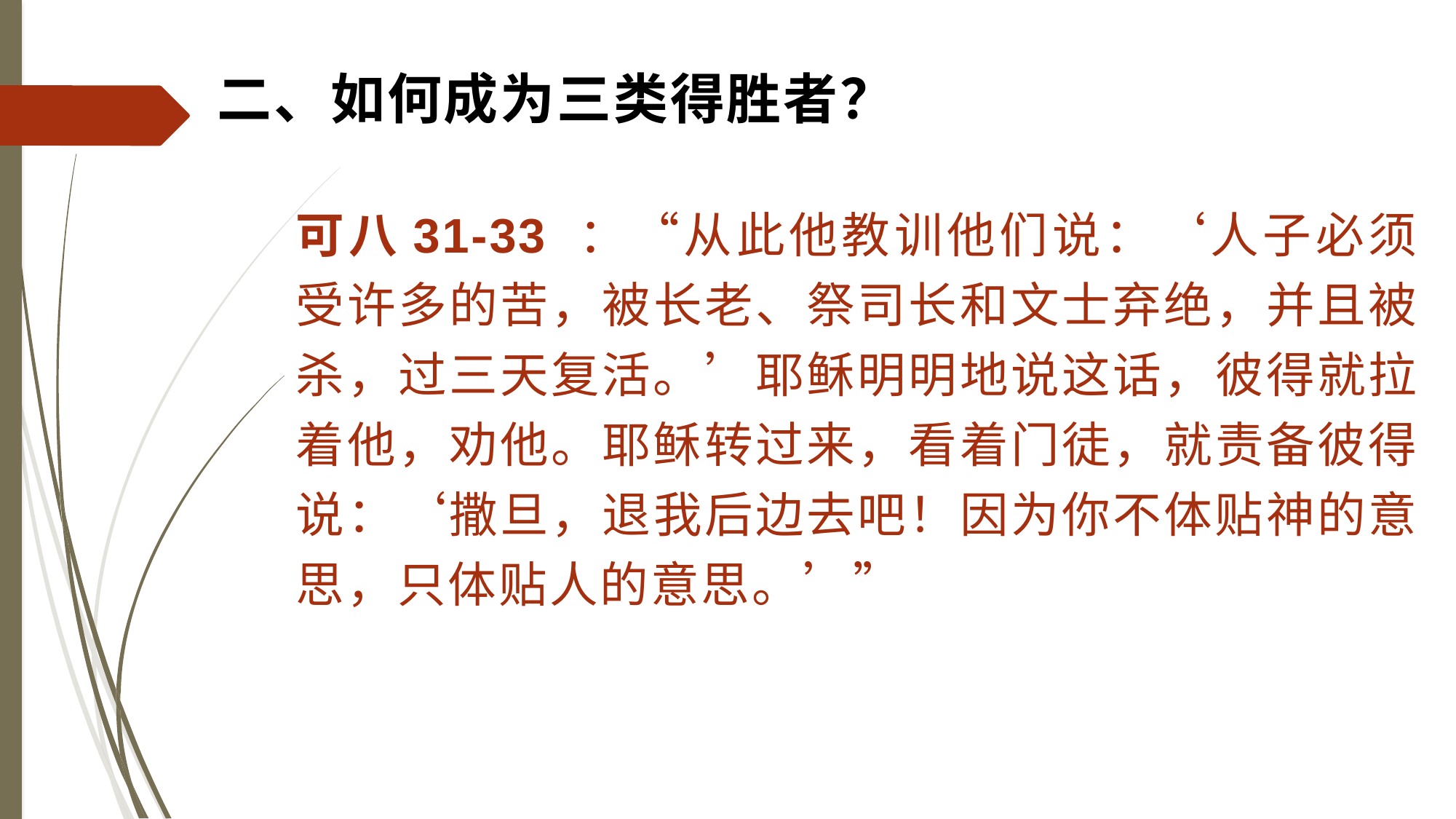

# 二、如何成为三类得胜者？
可八31-33 ：“从此他教训他们说：‘人子必须受许多的苦，被长老、祭司长和文士弃绝，并且被杀，过三天复活。’耶稣明明地说这话，彼得就拉着他，劝他。耶稣转过来，看着门徒，就责备彼得说：‘撒旦，退我后边去吧！因为你不体贴神的意思，只体贴人的意思。’”